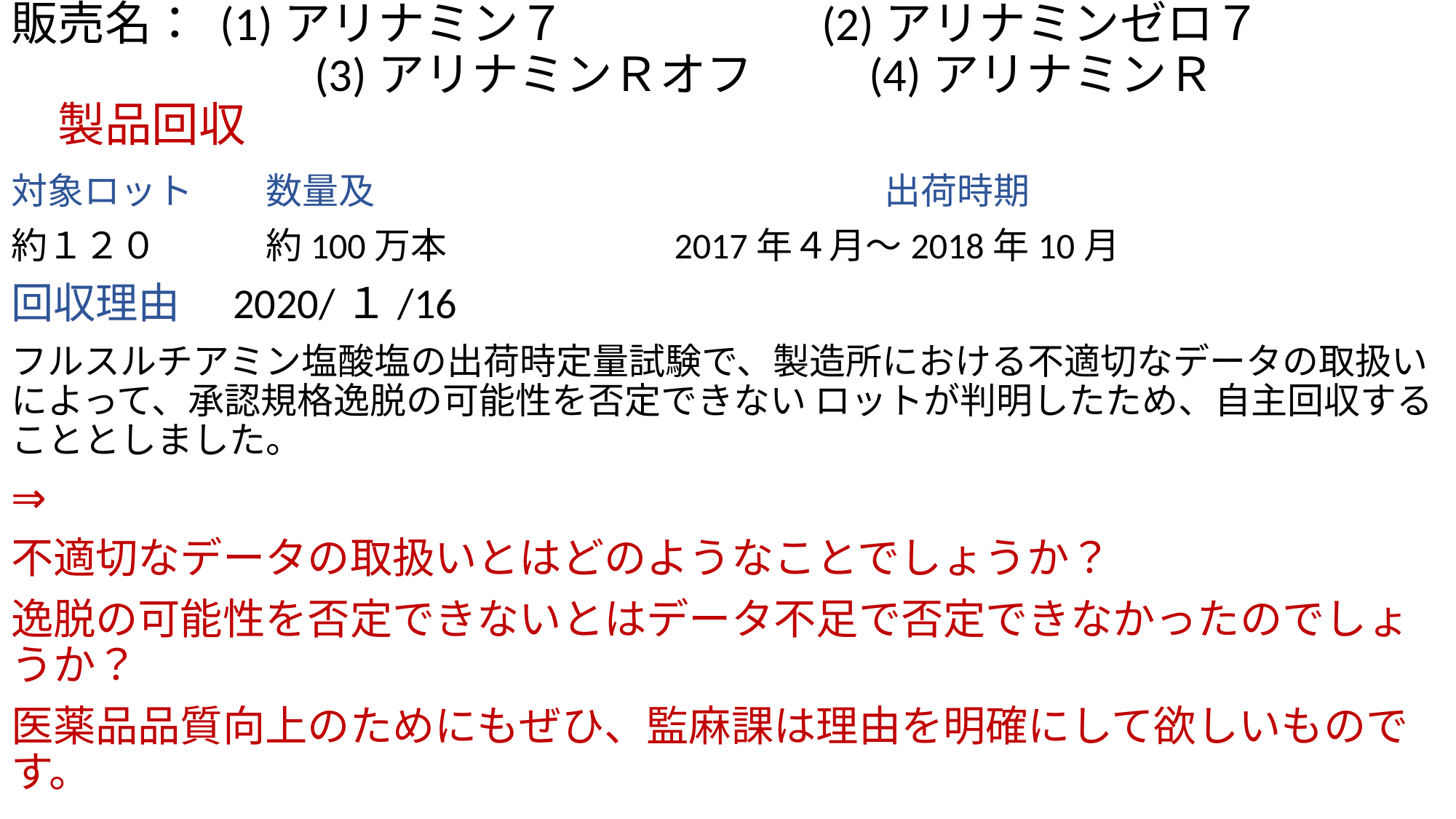

# 販売名： (1)アリナミン７　　　 　　(2)アリナミンゼロ７ 　　　　　　 (3)アリナミンＲオフ　　 (4)アリナミンＲ　　　　　製品回収
対象ロット　　数量及　　　　　　　　　　　　　　出荷時期
約１２０　　　約100万本　　　　　　2017年４月～2018年10月
回収理由　2020/１/16
フルスルチアミン塩酸塩の出荷時定量試験で、製造所における不適切なデータの取扱いによって、承認規格逸脱の可能性を否定できない ロットが判明したため、自主回収することとしました。
⇒
不適切なデータの取扱いとはどのようなことでしょうか？
逸脱の可能性を否定できないとはデータ不足で否定できなかったのでしょうか？
医薬品品質向上のためにもぜひ、監麻課は理由を明確にして欲しいものです。